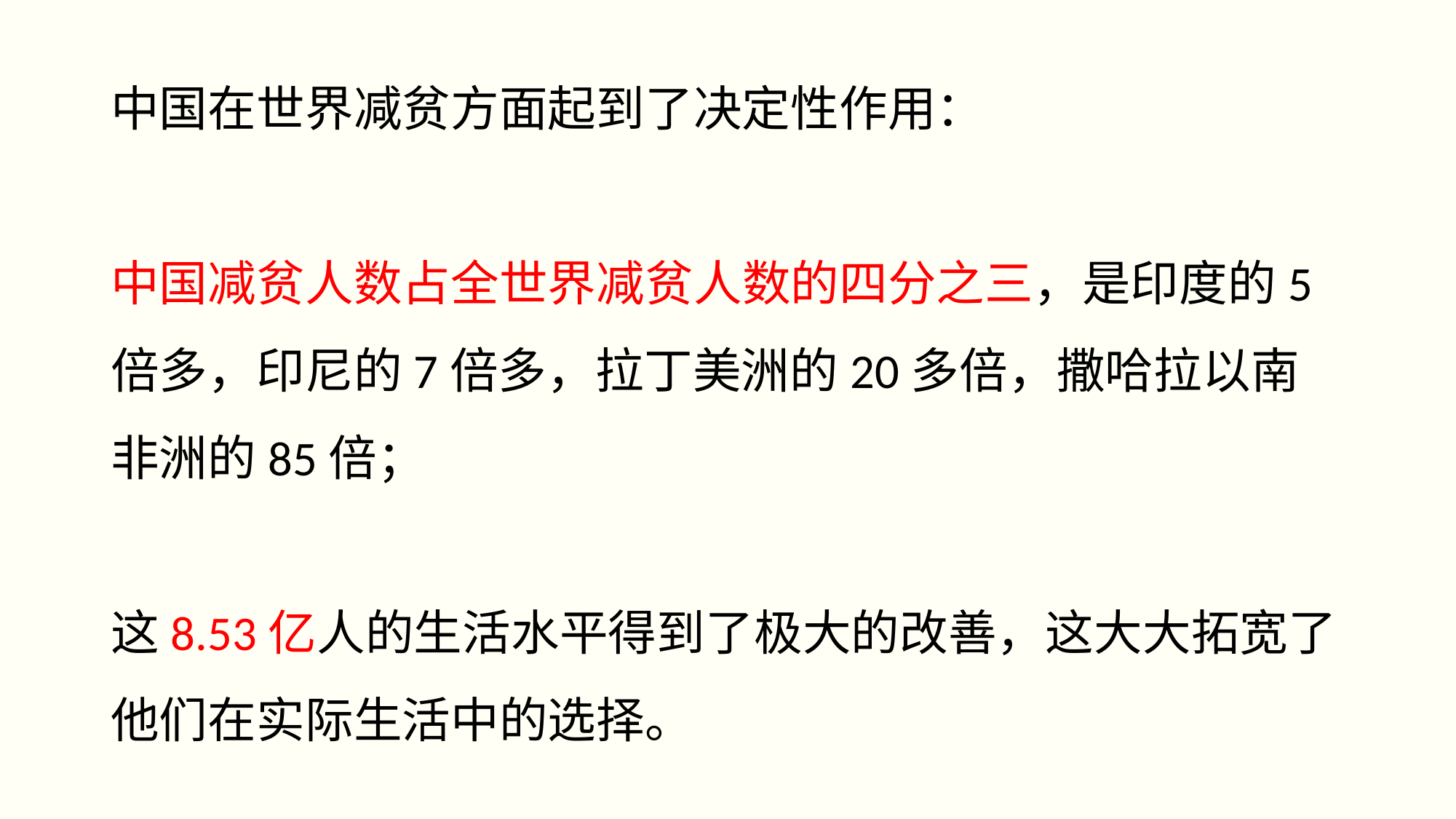

# 中国在世界减贫方面起到了决定性作用： 中国减贫人数占全世界减贫人数的四分之三，是印度的5倍多，印尼的7倍多，拉丁美洲的20多倍，撒哈拉以南非洲的85倍； 这8.53亿人的生活水平得到了极大的改善，这大大拓宽了他们在实际生活中的选择。